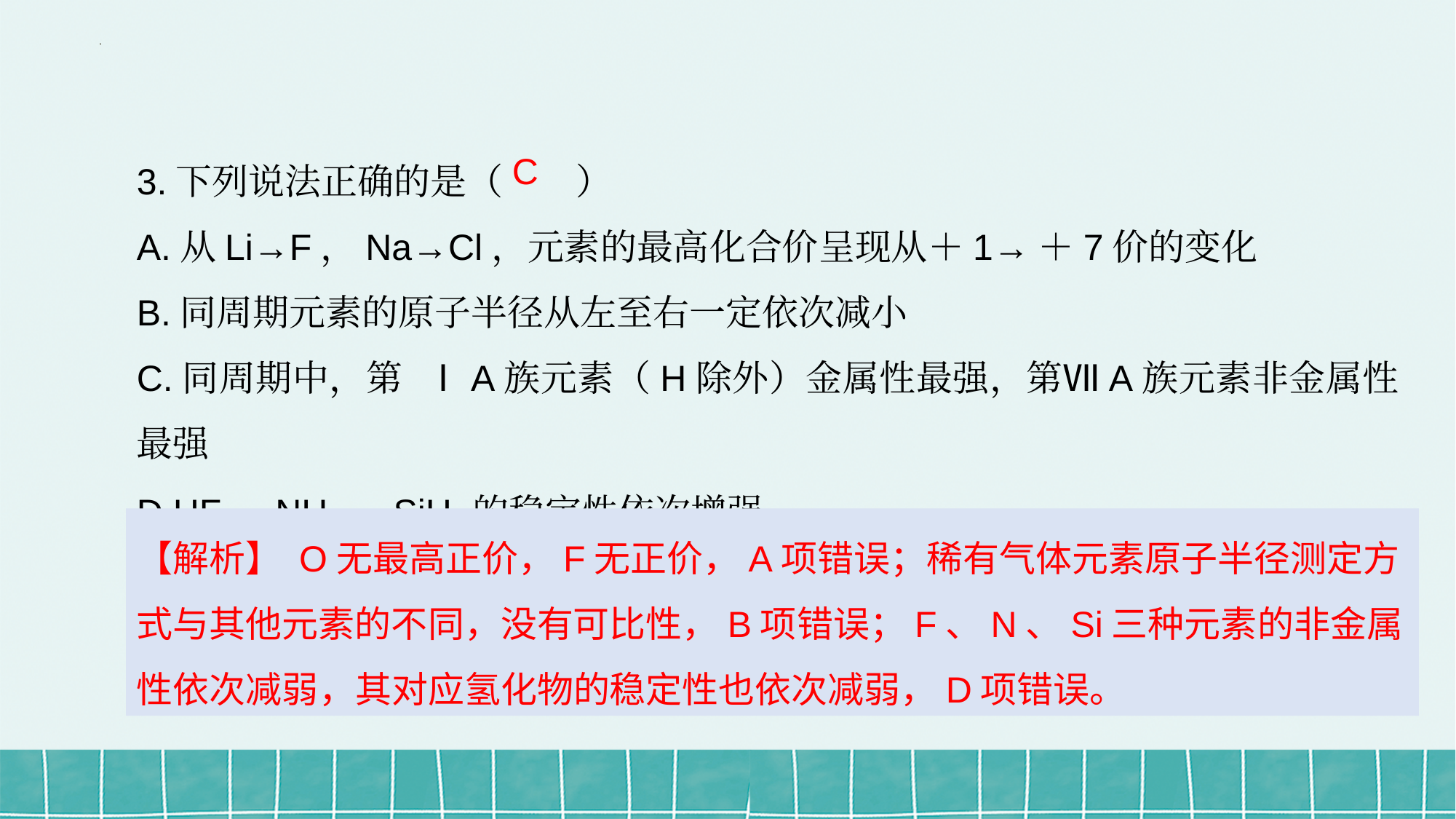

3.下列说法正确的是（　　）
A.从Li→F，Na→Cl，元素的最高化合价呈现从＋1→＋7价的变化
B.同周期元素的原子半径从左至右一定依次减小
C.同周期中，第 ⅠA族元素（H除外）金属性最强，第ⅦA族元素非金属性最强
D.HF、NH3、SiH4的稳定性依次增强
C
【解析】 O无最高正价，F无正价，A项错误；稀有气体元素原子半径测定方式与其他元素的不同，没有可比性，B项错误；F、N、Si三种元素的非金属性依次减弱，其对应氢化物的稳定性也依次减弱，D项错误。